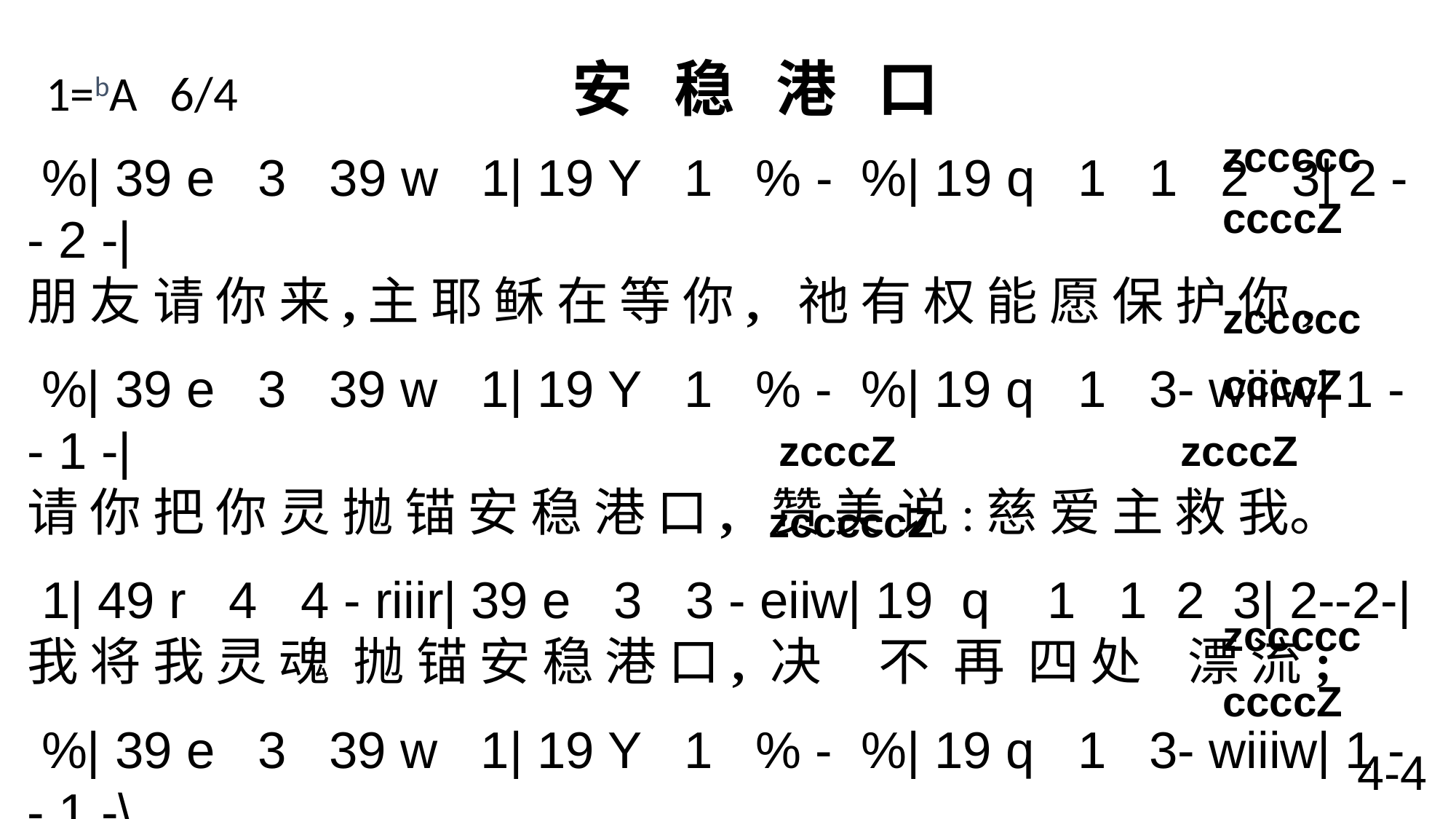

1=bA   6/4                                安   稳   港   口
 zcccccccccZ
 %| 39 e   3   39 w   1| 19 Y   1   % -  %| 19 q   1   1   2   3| 2 - - 2 -|
朋 友 请 你 来,主 耶 稣 在 等 你,  祂 有 权 能 愿 保 护 你,
%| 39 e   3   39 w   1| 19 Y   1   % -  %| 19 q   1   3- wiiiw| 1 - - 1 -|
请 你 把 你 灵 抛 锚 安 稳 港 口,  赞 美 说:慈 爱 主 救 我。
1| 49 r   4   4 - riiir| 39 e   3   3 - eiiw| 19  q    1   1  2  3| 2--2-|
我 将 我 灵 魂  抛 锚 安 稳 港 口, 决     不  再  四 处    漂 流;
%| 39 e   3   39 w   1| 19 Y   1   % -  %| 19 q   1   3- wiiiw| 1 - - 1 -\
海 途 中 狂 风 暴 浪 无 奈 我 何,  因 耶 稣 是 我 避 难 所。
 zcccccccccZ
  zcccZ                         zcccZ         zcccccZ
 zcccccccccZ
4-4